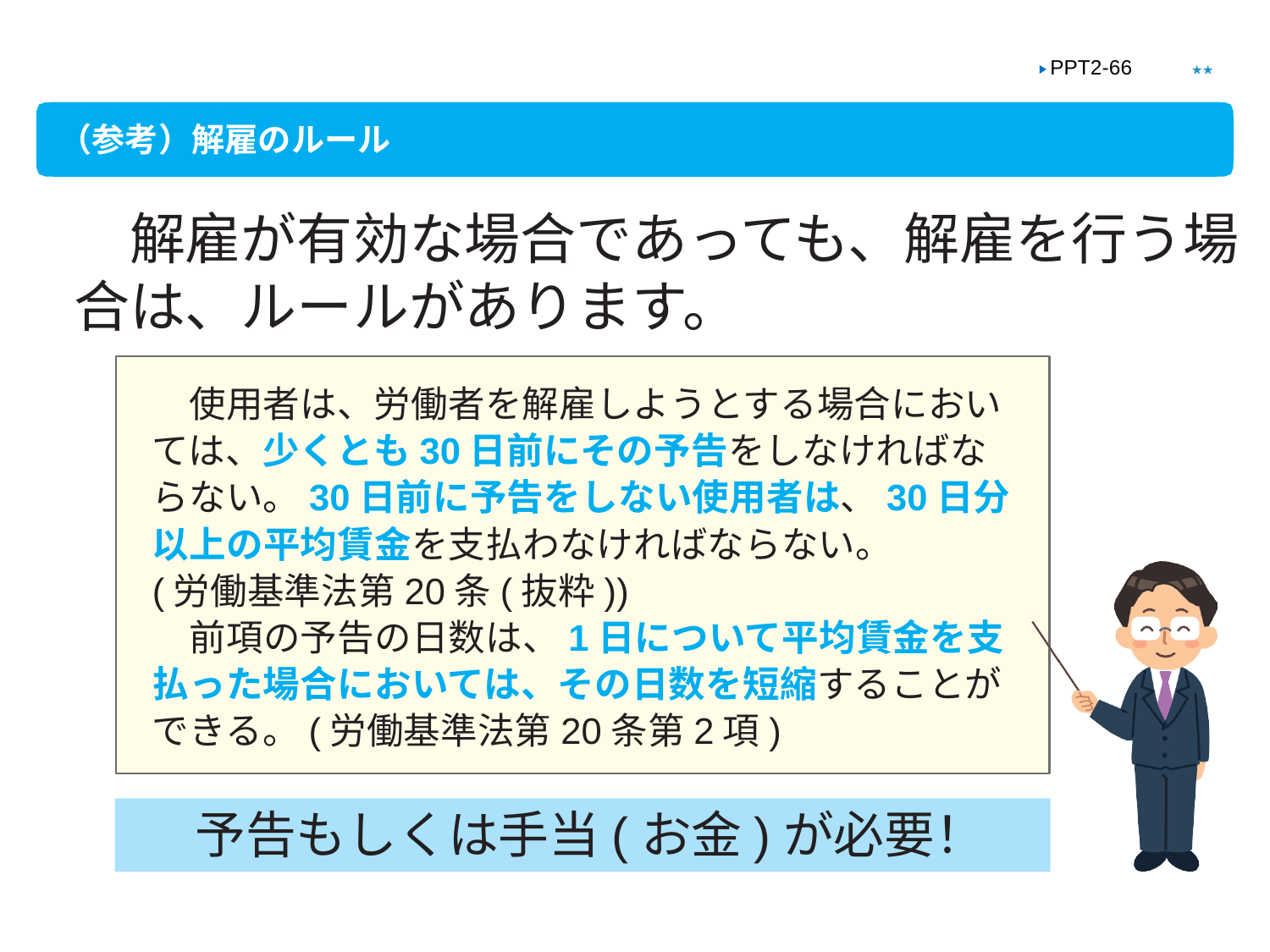

★★
▶ PPT2-66

（参考）解雇のルール
　解雇が有効な場合であっても、解雇を行う場合は、ルールがあります。

　使用者は、労働者を解雇しようとする場合においては、少くとも30日前にその予告をしなければならない。30日前に予告をしない使用者は、30日分以上の平均賃金を支払わなければならない。
(労働基準法第20条(抜粋))
　前項の予告の日数は、1日について平均賃金を支払った場合においては、その日数を短縮することができる。(労働基準法第20条第2項)

予告もしくは手当(お金)が必要！